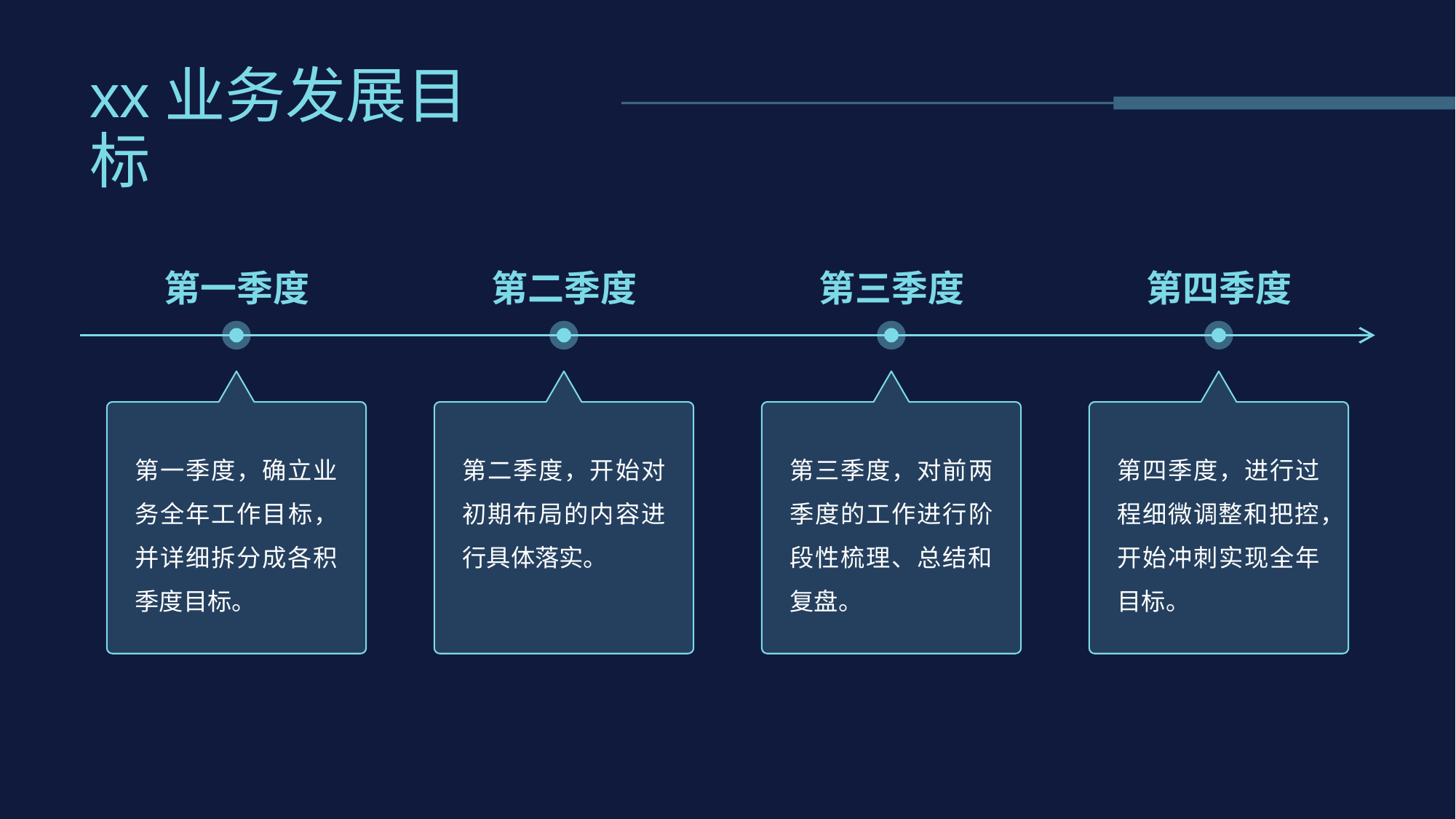

# xx业务发展目标
第一季度
第二季度
第三季度
第四季度

第一季度，确立业务全年工作目标，并详细拆分成各积季度目标。
第二季度，开始对初期布局的内容进行具体落实。
第三季度，对前两季度的工作进行阶段性梳理、总结和复盘。
第四季度，进行过程细微调整和把控，开始冲刺实现全年目标。